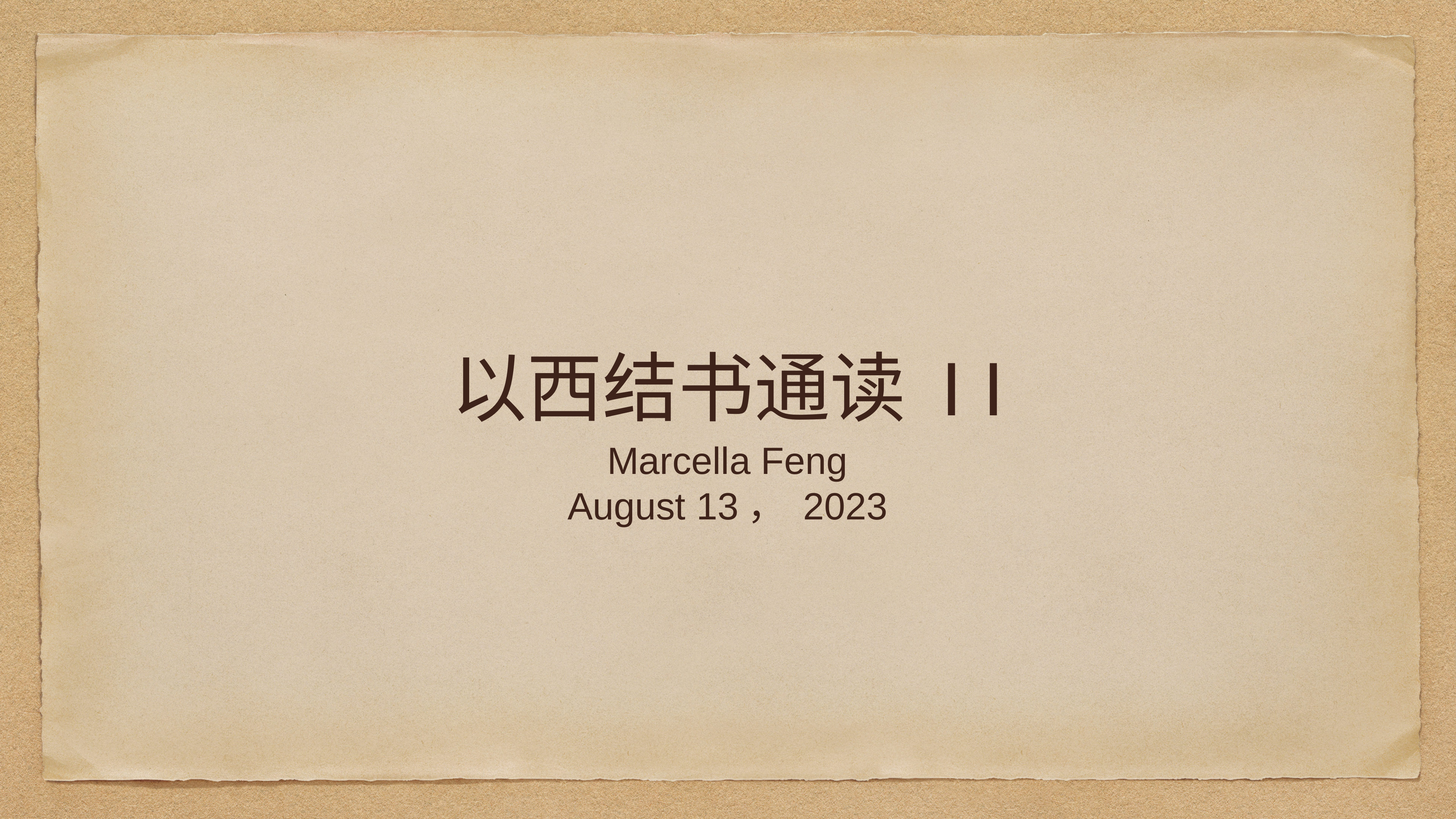

# 以西结书通读 I I
Marcella Feng
August 13， 2023